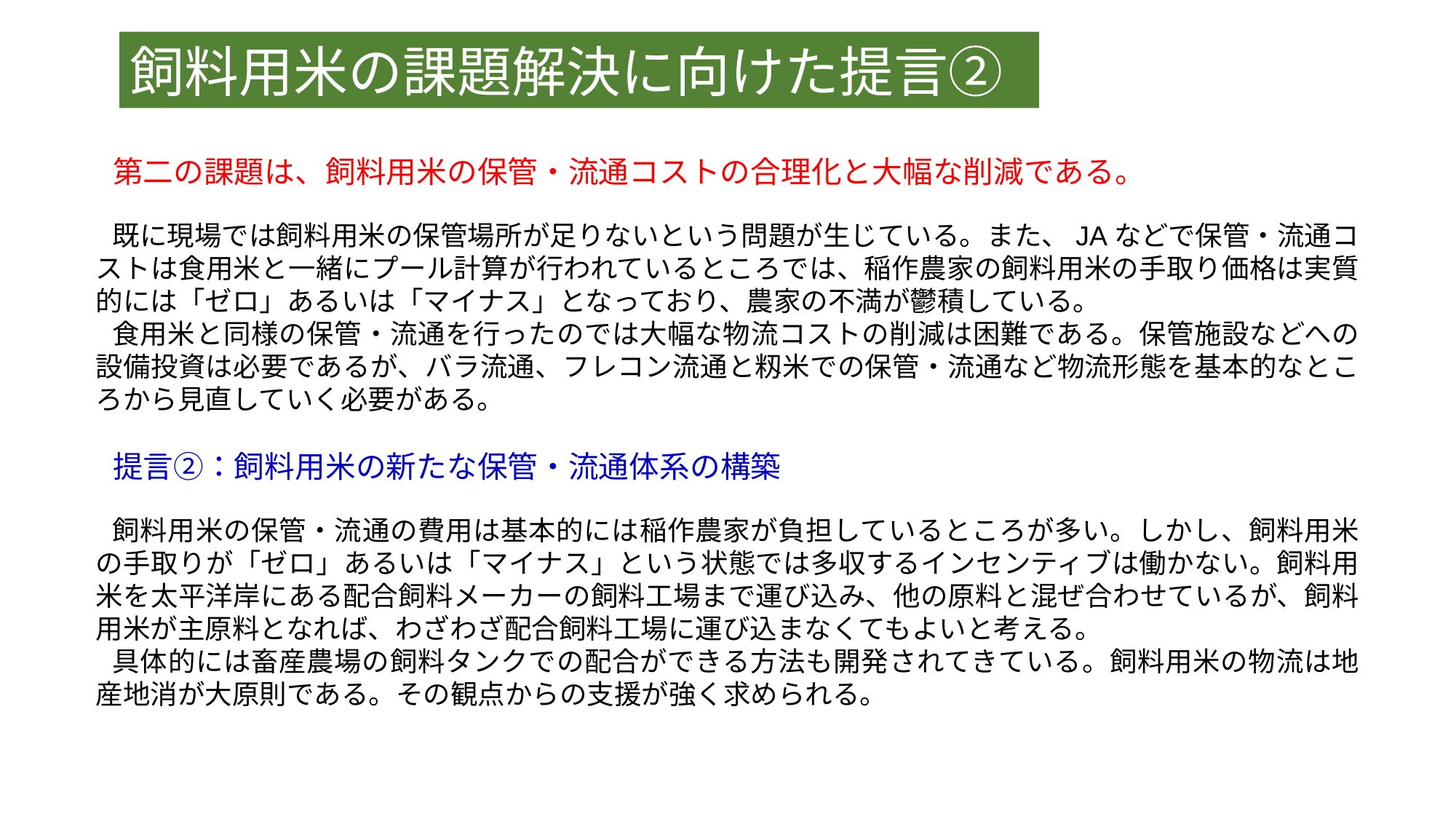

飼料用米の課題解決に向けた提言②
第二の課題は、飼料用米の保管・流通コストの合理化と大幅な削減である。

既に現場では飼料用米の保管場所が足りないという問題が生じている。また、JAなどで保管・流通コストは食用米と一緒にプール計算が行われているところでは、稲作農家の飼料用米の手取り価格は実質的には「ゼロ」あるいは「マイナス」となっており、農家の不満が鬱積している。
食用米と同様の保管・流通を行ったのでは大幅な物流コストの削減は困難である。保管施設などへの設備投資は必要であるが、バラ流通、フレコン流通と籾米での保管・流通など物流形態を基本的なところから見直していく必要がある。

提言②：飼料用米の新たな保管・流通体系の構築

飼料用米の保管・流通の費用は基本的には稲作農家が負担しているところが多い。しかし、飼料用米の手取りが「ゼロ」あるいは「マイナス」という状態では多収するインセンティブは働かない。飼料用米を太平洋岸にある配合飼料メーカーの飼料工場まで運び込み、他の原料と混ぜ合わせているが、飼料用米が主原料となれば、わざわざ配合飼料工場に運び込まなくてもよいと考える。
具体的には畜産農場の飼料タンクでの配合ができる方法も開発されてきている。飼料用米の物流は地産地消が大原則である。その観点からの支援が強く求められる。